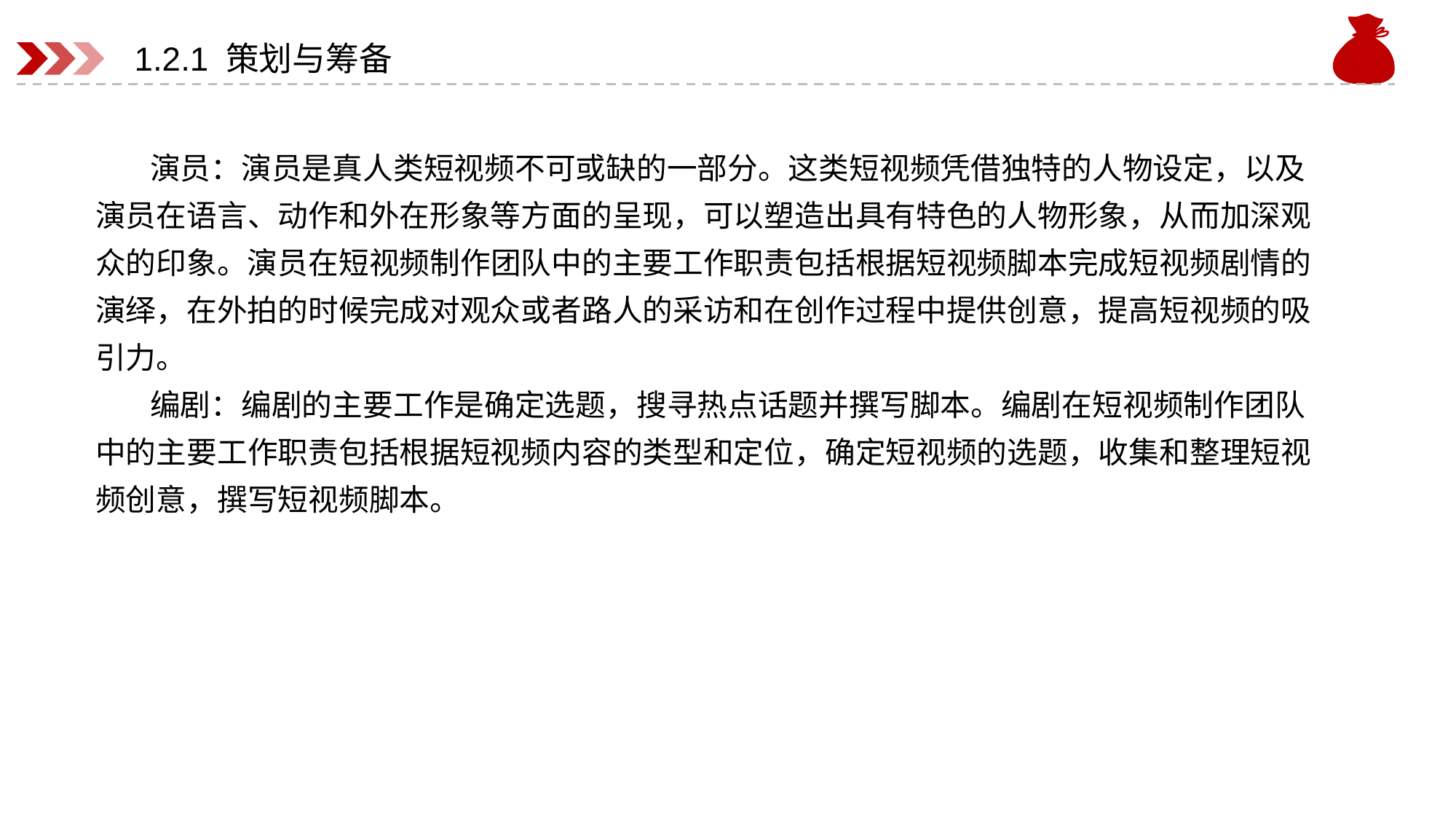

# 1.2.1 策划与筹备
14
演员：演员是真人类短视频不可或缺的一部分。这类短视频凭借独特的人物设定，以及演员在语言、动作和外在形象等方面的呈现，可以塑造出具有特色的人物形象，从而加深观众的印象。演员在短视频制作团队中的主要工作职责包括根据短视频脚本完成短视频剧情的演绎，在外拍的时候完成对观众或者路人的采访和在创作过程中提供创意，提高短视频的吸引力。
编剧：编剧的主要工作是确定选题，搜寻热点话题并撰写脚本。编剧在短视频制作团队中的主要工作职责包括根据短视频内容的类型和定位，确定短视频的选题，收集和整理短视频创意，撰写短视频脚本。